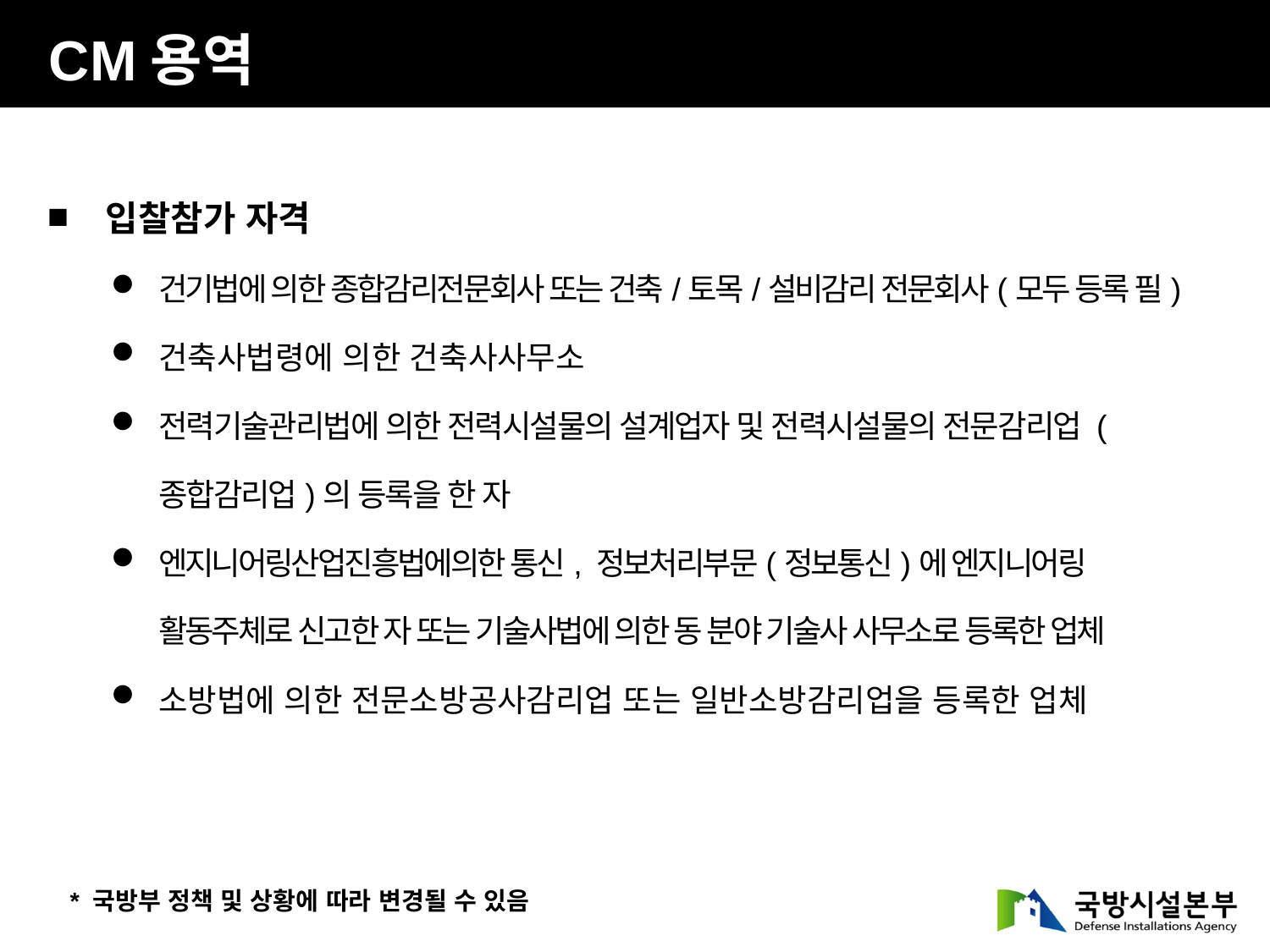

CM용역
 입찰참가 자격
건기법에 의한 종합감리전문회사 또는 건축/토목/설비감리 전문회사(모두 등록 필)
건축사법령에 의한 건축사사무소
전력기술관리법에 의한 전력시설물의 설계업자 및 전력시설물의 전문감리업 (종합감리업)의 등록을 한 자
엔지니어링산업진흥법에의한 통신, 정보처리부문(정보통신)에 엔지니어링 활동주체로 신고한 자 또는 기술사법에 의한 동 분야 기술사 사무소로 등록한 업체
소방법에 의한 전문소방공사감리업 또는 일반소방감리업을 등록한 업체
* 국방부 정책 및 상황에 따라 변경될 수 있음